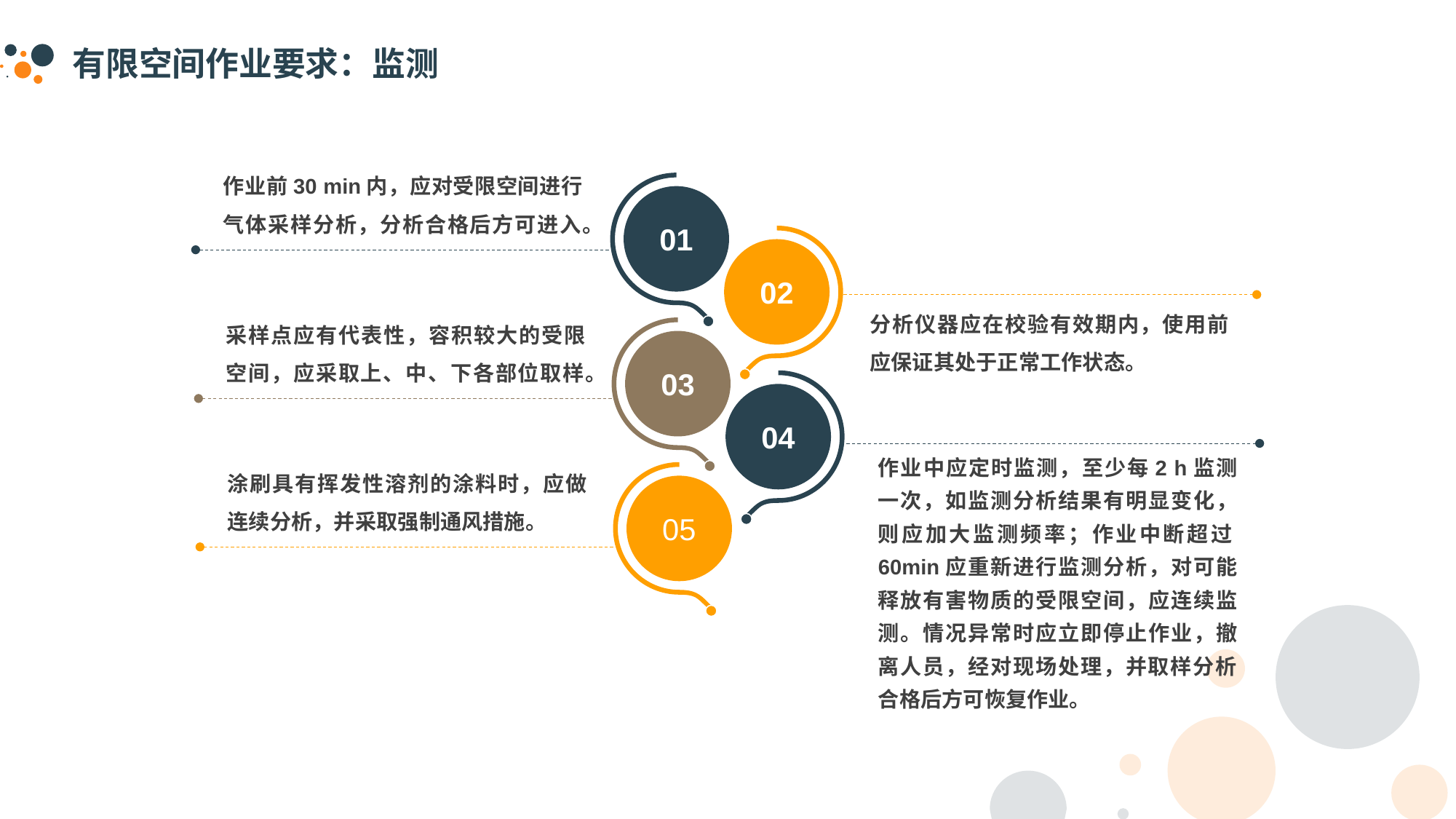

有限空间作业要求：监测

作业前30 min内，应对受限空间进行气体采样分析，分析合格后方可进入。

01

02
分析仪器应在校验有效期内，使用前应保证其处于正常工作状态。
采样点应有代表性，容积较大的受限空间，应采取上、中、下各部位取样。

03

04
作业中应定时监测，至少每2 h监测一次，如监测分析结果有明显变化，则应加大监测频率；作业中断超过60min应重新进行监测分析，对可能释放有害物质的受限空间，应连续监测。情况异常时应立即停止作业，撤离人员，经对现场处理，并取样分析合格后方可恢复作业。
涂刷具有挥发性溶剂的涂料时，应做连续分析，并采取强制通风措施。

05